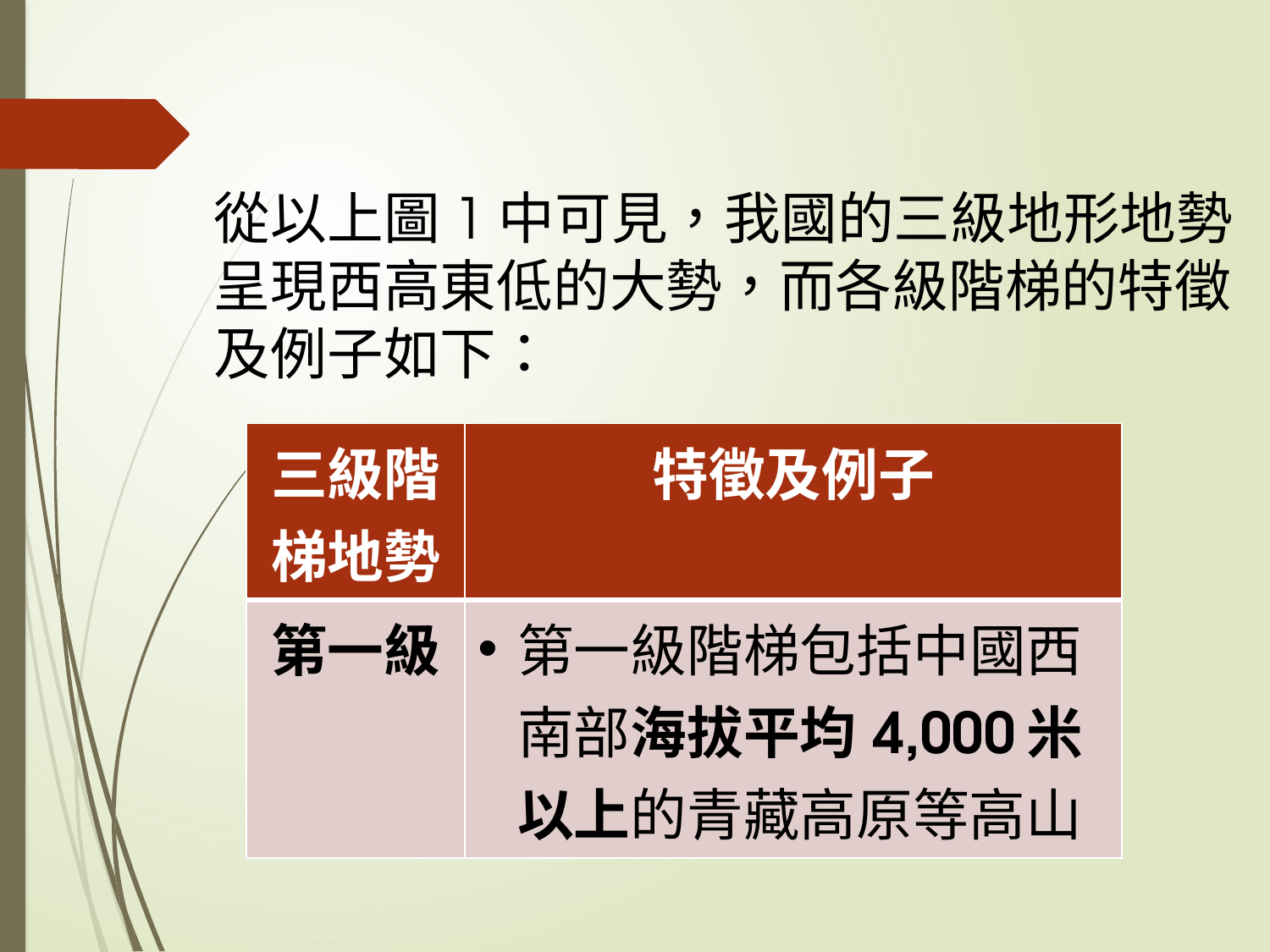

從以上圖1中可見，我國的三級地形地勢呈現西高東低的大勢，而各級階梯的特徵及例子如下：
| 三級階梯地勢 | 特徵及例子 |
| --- | --- |
| 第一級 | 第一級階梯包括中國西南部海拔平均4,000米以上的青藏高原等高山 |